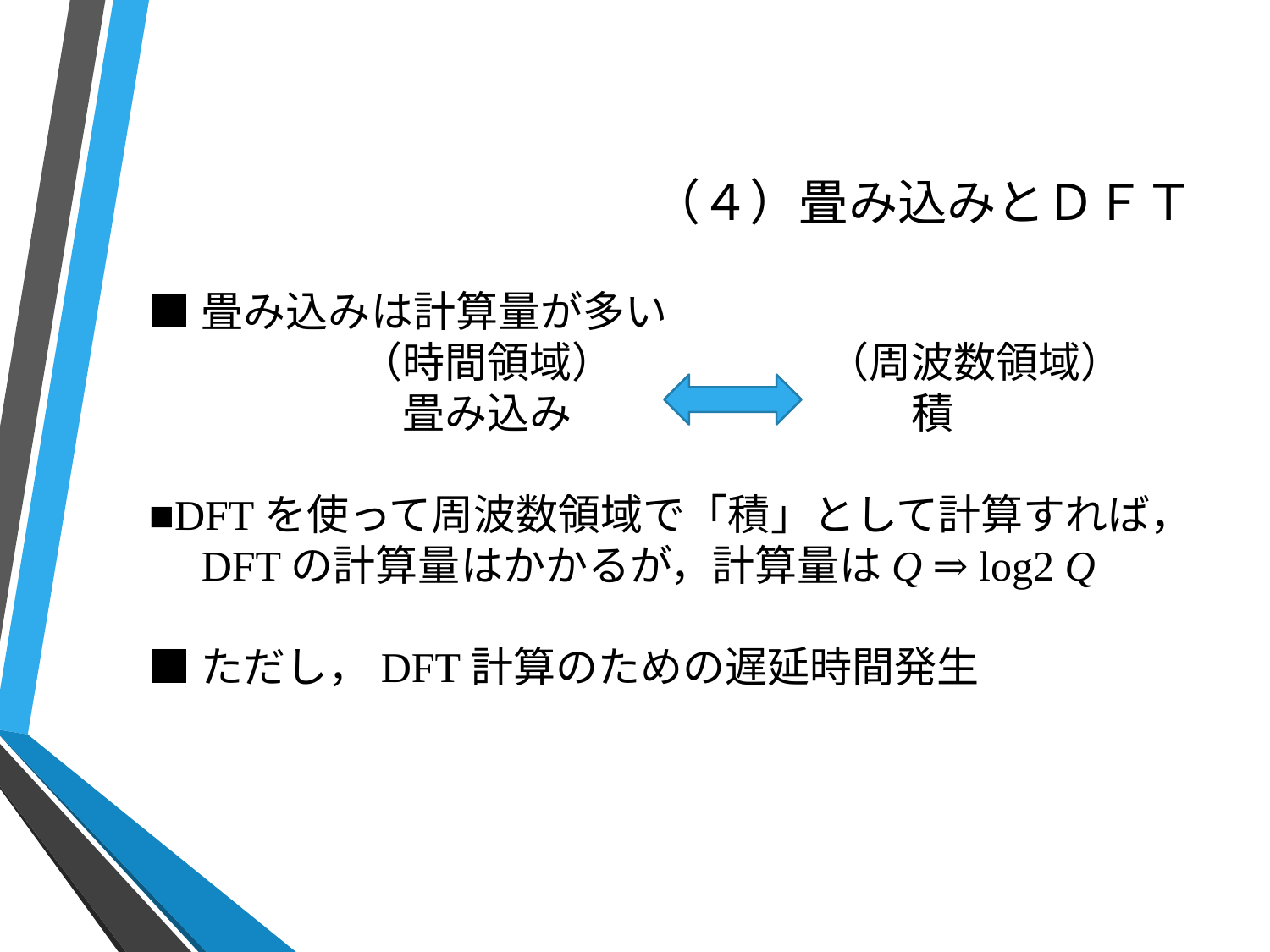

# （４）畳み込みとＤＦＴ
■畳み込みは計算量が多い
　　　　　（時間領域）　　　　　（周波数領域）
　　　　　　畳み込み　　　　　　　　積

■DFTを使って周波数領域で「積」として計算すれば，
　DFTの計算量はかかるが，計算量はQ ⇒ log2 Q

■ただし，DFT計算のための遅延時間発生